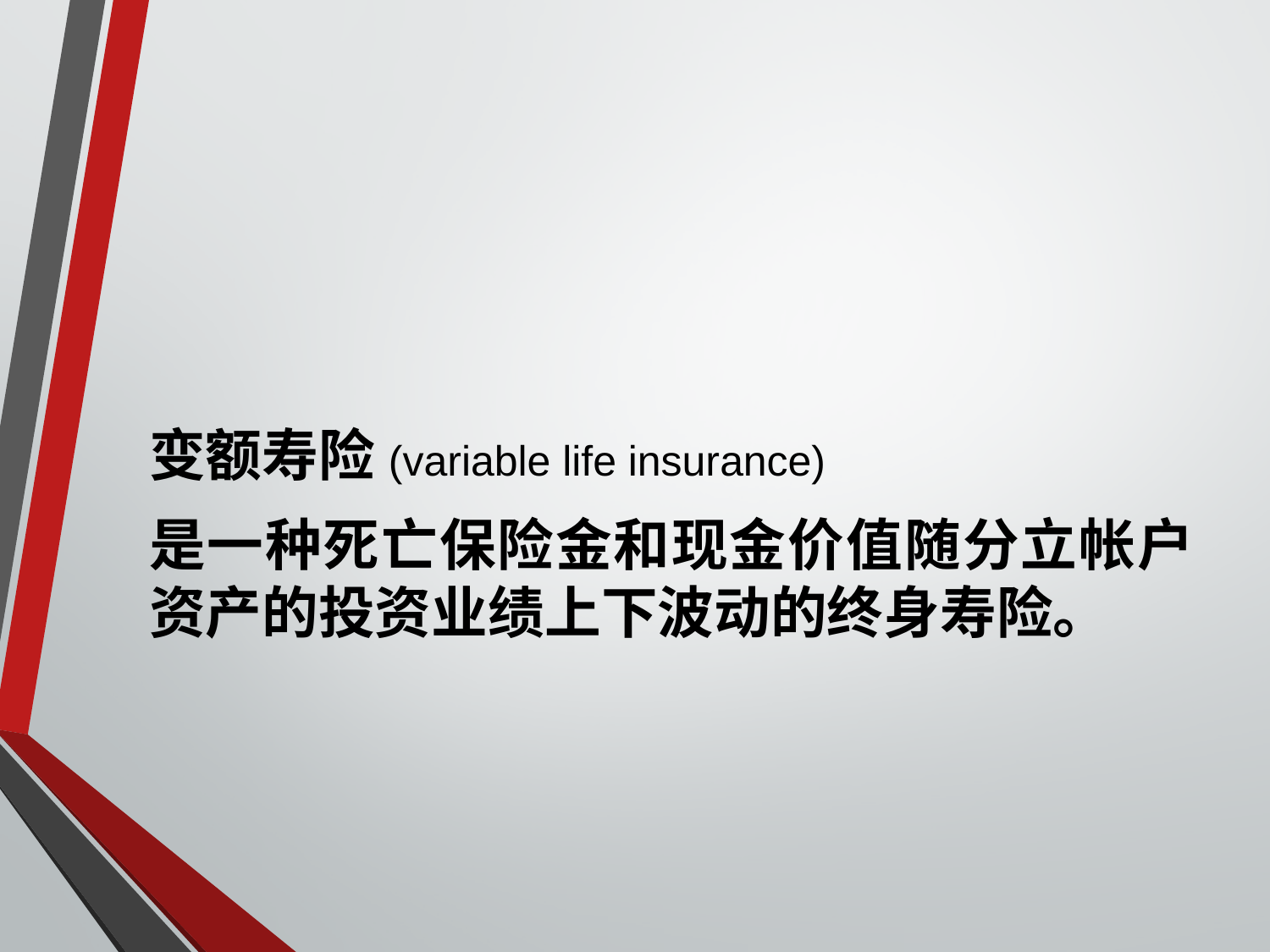

变额寿险(variable life insurance)
是一种死亡保险金和现金价值随分立帐户资产的投资业绩上下波动的终身寿险。